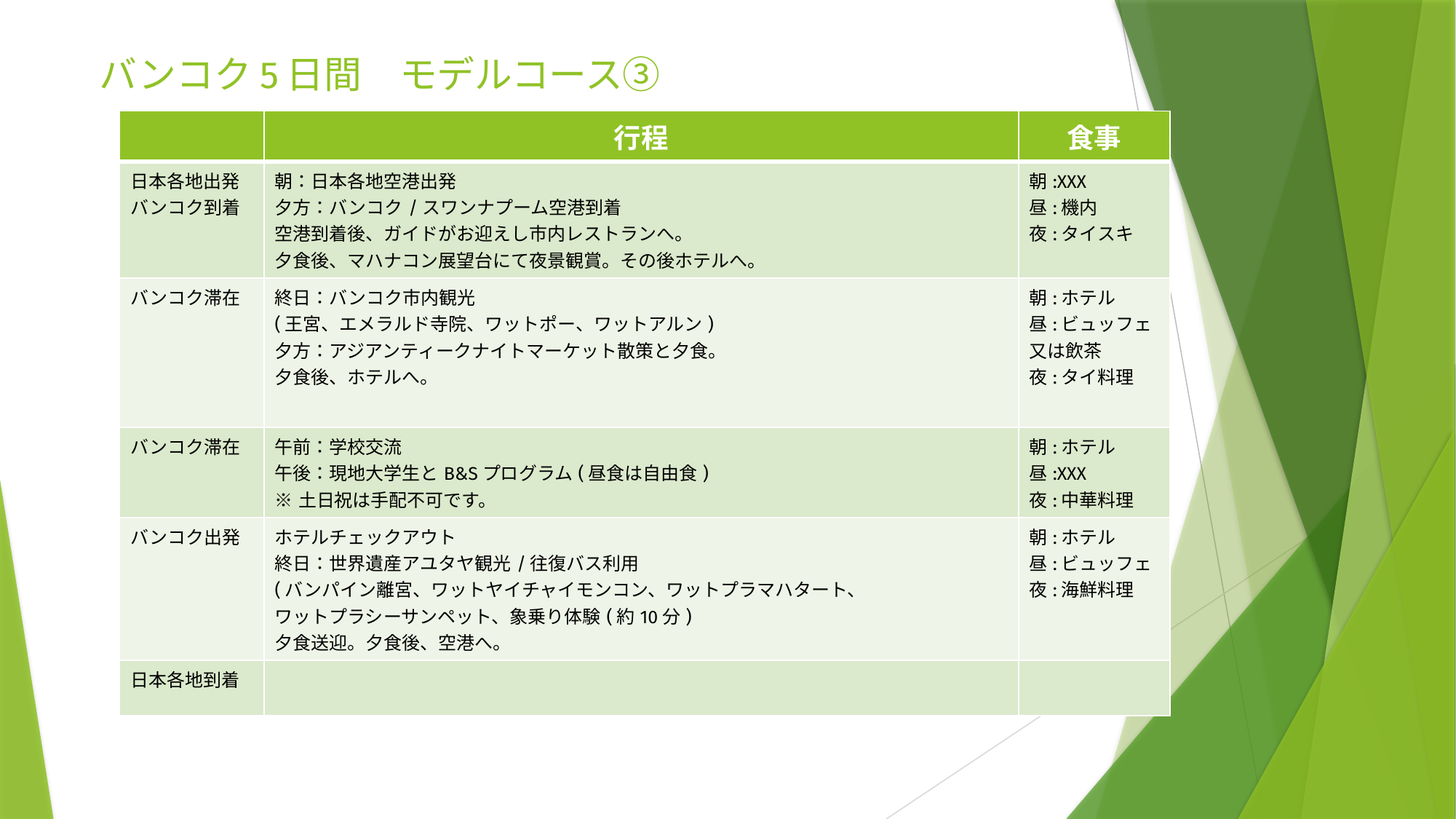

# バンコク5日間　モデルコース③
|  | 行程 | 食事 |
| --- | --- | --- |
| 日本各地出発 バンコク到着 | 朝：日本各地空港出発 夕方：バンコク/スワンナプーム空港到着 空港到着後、ガイドがお迎えし市内レストランへ。 夕食後、マハナコン展望台にて夜景観賞。その後ホテルへ。 | 朝:XXX 昼:機内 夜:タイスキ |
| バンコク滞在 | 終日：バンコク市内観光 (王宮、エメラルド寺院、ワットポー、ワットアルン) 夕方：アジアンティークナイトマーケット散策と夕食。 夕食後、ホテルへ。 | 朝:ホテル 昼:ビュッフェ 又は飲茶 夜:タイ料理 |
| バンコク滞在 | 午前：学校交流 午後：現地大学生とB&Sプログラム(昼食は自由食) ※土日祝は手配不可です。 | 朝:ホテル 昼:XXX 夜:中華料理 |
| バンコク出発 | ホテルチェックアウト 終日：世界遺産アユタヤ観光/往復バス利用 (バンパイン離宮、ワットヤイチャイモンコン、ワットプラマハタート、 ワットプラシーサンペット、象乗り体験(約10分) 夕食送迎。夕食後、空港へ。 | 朝:ホテル 昼:ビュッフェ 夜:海鮮料理 |
| 日本各地到着 |  |  |